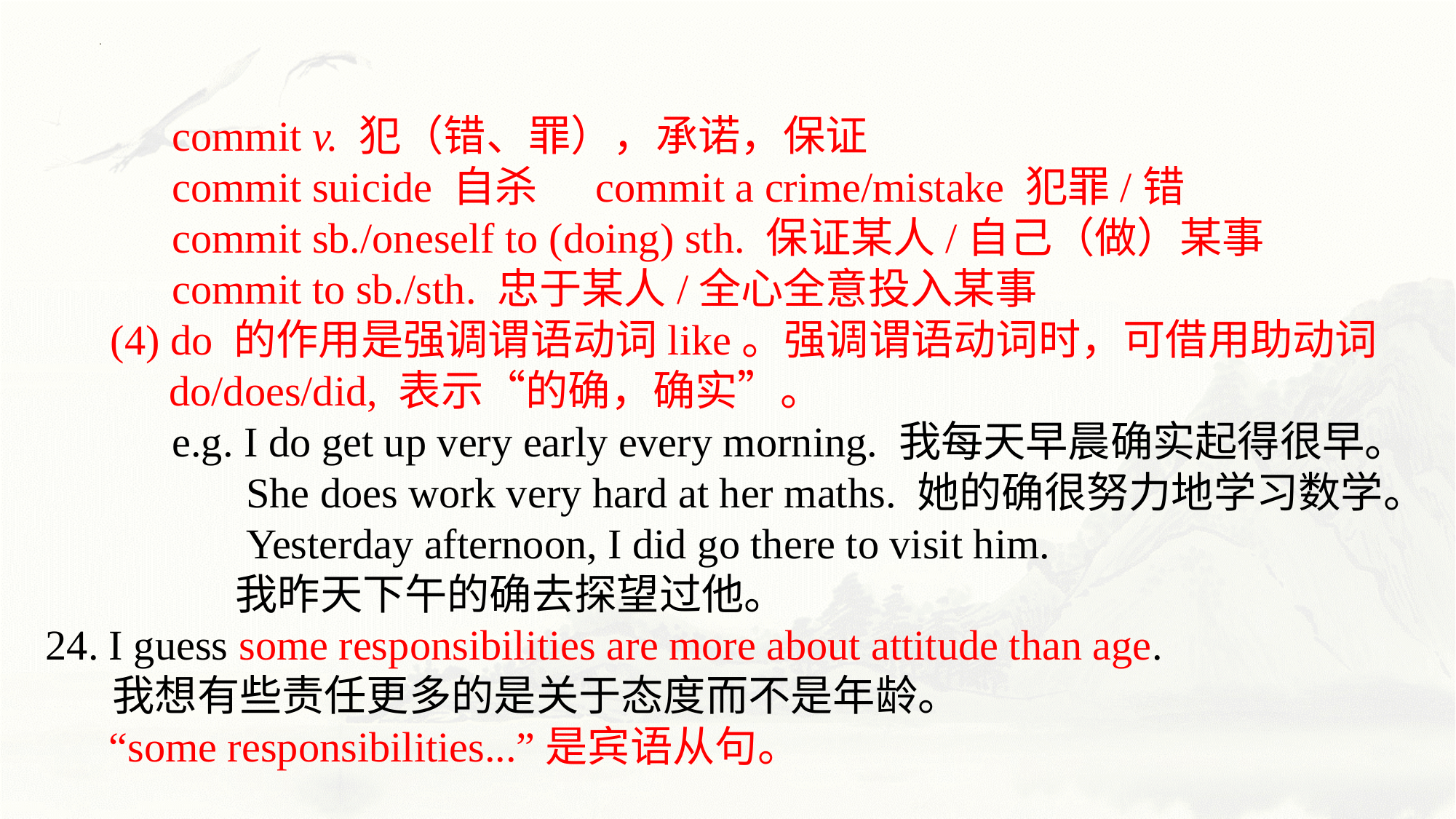

commit v. 犯（错、罪），承诺，保证
            commit suicide 自杀     commit a crime/mistake 犯罪/错
            commit sb./oneself to (doing) sth. 保证某人/自己（做）某事
            commit to sb./sth. 忠于某人/全心全意投入某事
      (4) do 的作用是强调谓语动词like。强调谓语动词时，可借用助动词do/does/did, 表示“的确，确实”。
            e.g. I do get up very early every morning. 我每天早晨确实起得很早。
                   She does work very hard at her maths. 她的确很努力地学习数学。
                   Yesterday afternoon, I did go there to visit him.
                   我昨天下午的确去探望过他。
24. I guess some responsibilities are more about attitude than age.
      我想有些责任更多的是关于态度而不是年龄。
      “some responsibilities...”是宾语从句。